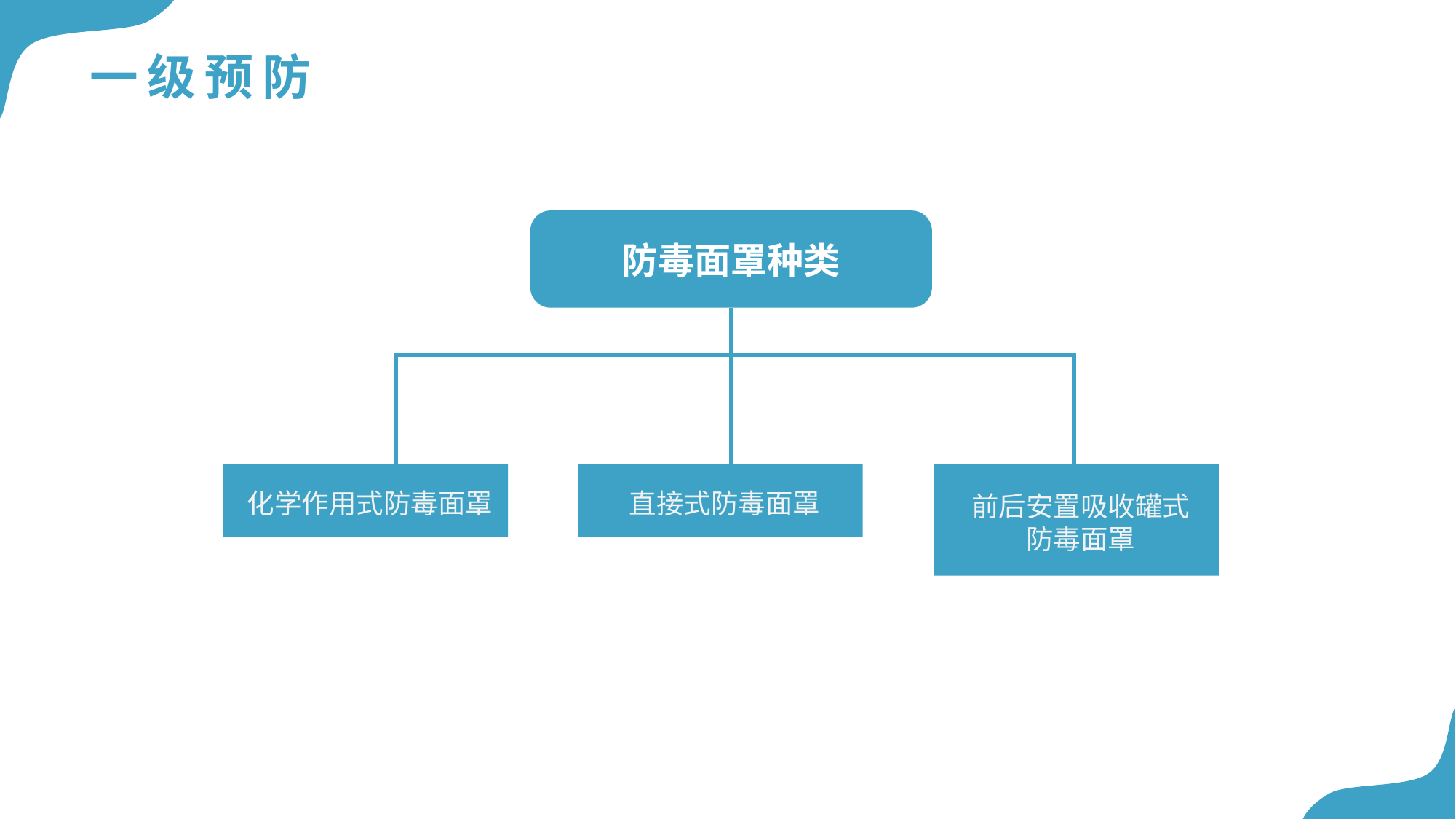

# 一级预防
防毒面罩种类

化学作用式防毒面罩

直接式防毒面罩

前后安置吸收罐式
防毒面罩